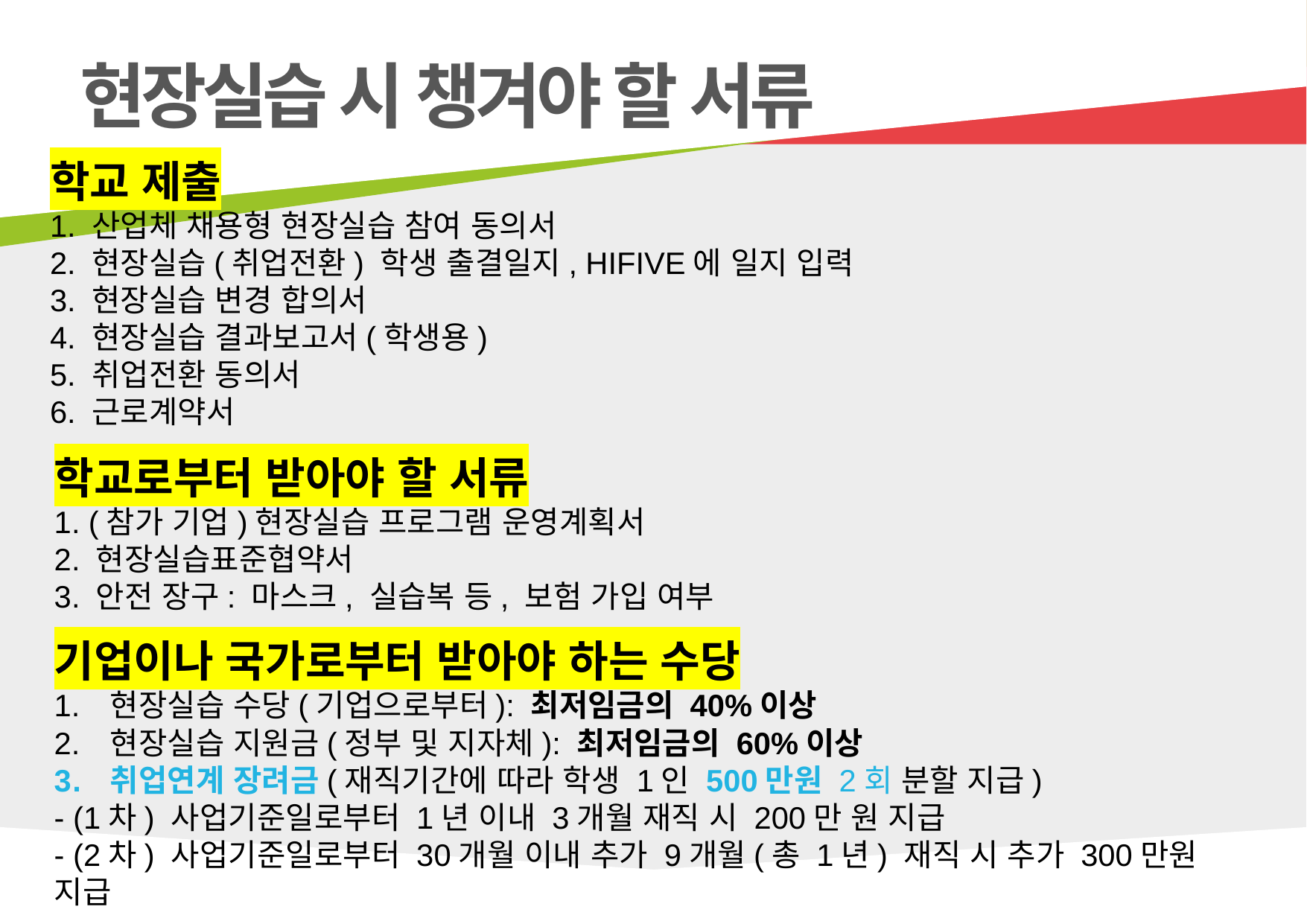

현장실습 시 챙겨야 할 서류
학교 제출
1. 산업체 채용형 현장실습 참여 동의서
2. 현장실습(취업전환) 학생 출결일지, HIFIVE에 일지 입력
3. 현장실습 변경 합의서
4. 현장실습 결과보고서(학생용)
5. 취업전환 동의서
6. 근로계약서
학교로부터 받아야 할 서류
1. (참가 기업)현장실습 프로그램 운영계획서
2. 현장실습표준협약서
3. 안전 장구: 마스크, 실습복 등, 보험 가입 여부
기업이나 국가로부터 받아야 하는 수당
현장실습 수당(기업으로부터): 최저임금의 40%이상
현장실습 지원금(정부 및 지자체): 최저임금의 60%이상
취업연계 장려금(재직기간에 따라 학생 1인 500만원 2회 분할 지급)
- (1차) 사업기준일로부터 1년 이내 3개월 재직 시 200만 원 지급
- (2차) 사업기준일로부터 30개월 이내 추가 9개월(총 1년) 재직 시 추가 300만원 지급